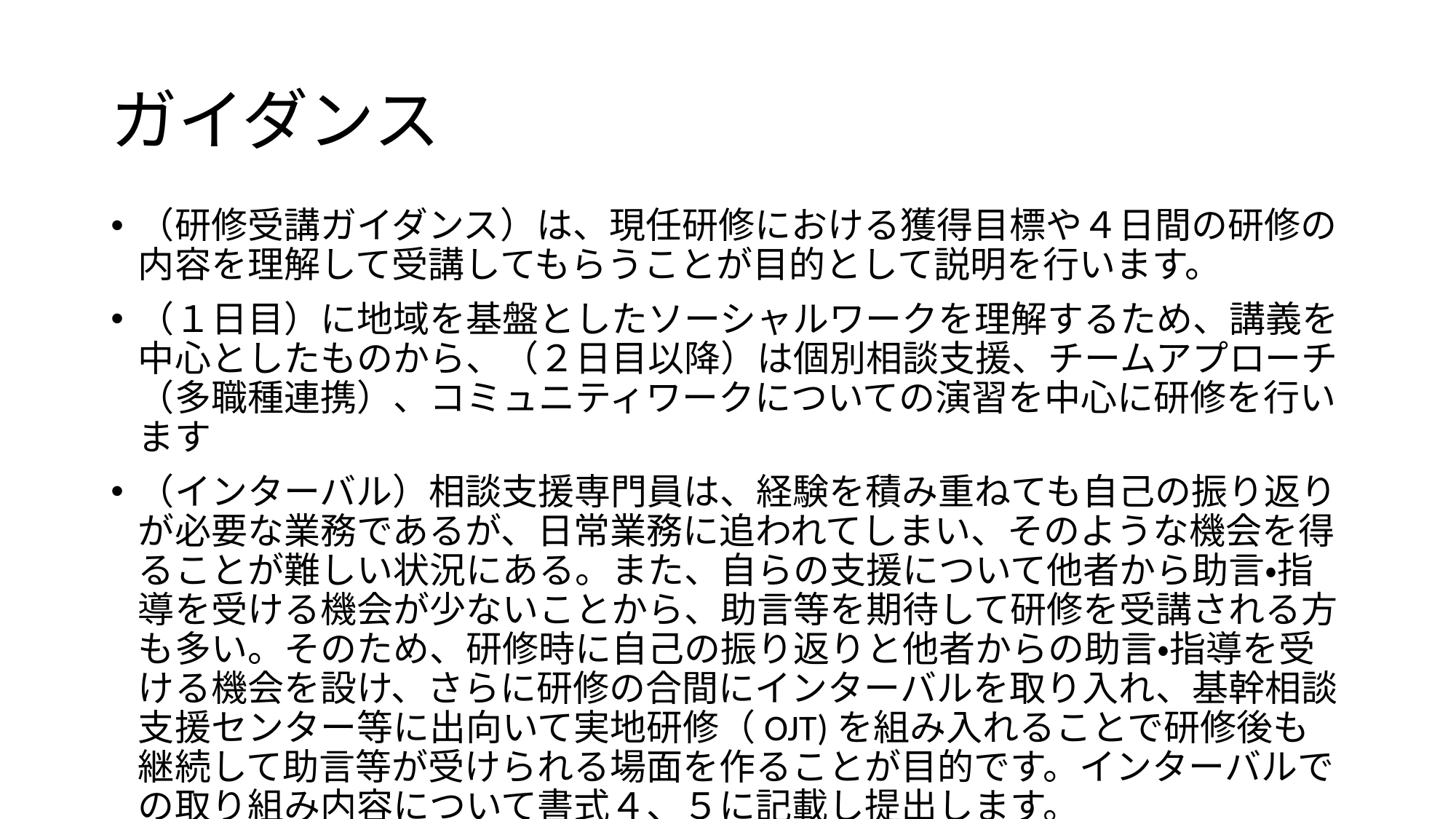

# ガイダンス
（研修受講ガイダンス）は、現任研修における獲得目標や４日間の研修の内容を理解して受講してもらうことが目的として説明を行います。
（１日目）に地域を基盤としたソーシャルワークを理解するため、講義を中心としたものから、（２日目以降）は個別相談支援、チームアプローチ（多職種連携）、コミュニティワークについての演習を中心に研修を行います
（インターバル）相談支援専門員は、経験を積み重ねても自己の振り返りが必要な業務であるが、日常業務に追われてしまい、そのような機会を得ることが難しい状況にある。また、自らの支援について他者から助言・指導を受ける機会が少ないことから、助言等を期待して研修を受講される方も多い。そのため、研修時に自己の振り返りと他者からの助言・指導を受ける機会を設け、さらに研修の合間にインターバルを取り入れ、基幹相談支援センター等に出向いて実地研修（OJT)を組み入れることで研修後も継続して助言等が受けられる場面を作ることが目的です。インターバルでの取り組み内容について書式４、５に記載し提出します。